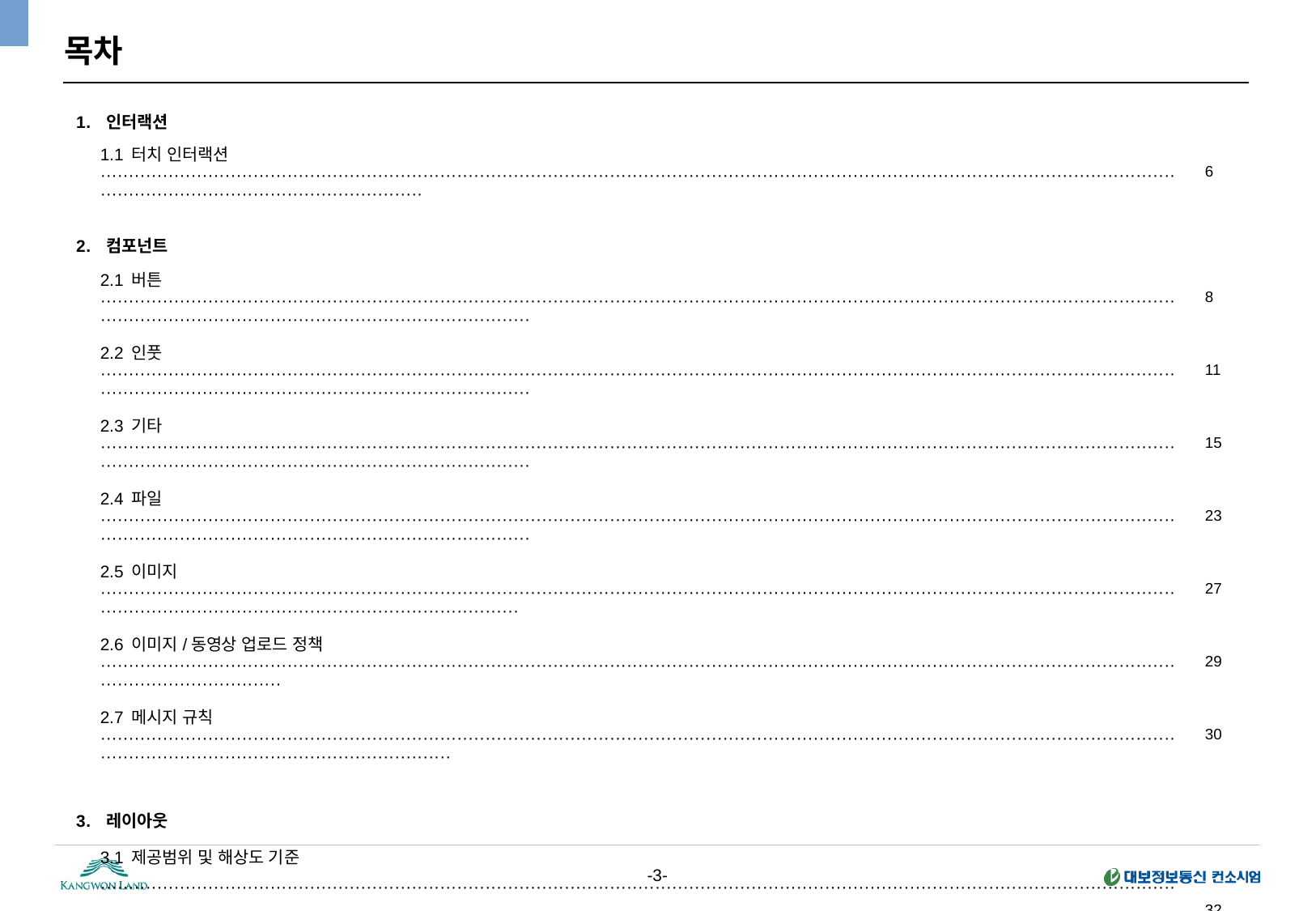

목차
| 인터랙션 |  |
| --- | --- |
| 1.1 터치 인터랙션 ······················································································································································································································································· | 6 |
| 컴포넌트 |  |
| 2.1 버튼 ·········································································································································································································································································· | 8 |
| 2.2 인풋 ·········································································································································································································································································· | 11 |
| 2.3 기타 ·········································································································································································································································································· | 15 |
| 2.4 파일 ·········································································································································································································································································· | 23 |
| 2.5 이미지········································································································································································································································································ | 27 |
| 2.6 이미지/동영상 업로드 정책 ······························································································································································································································ | 29 |
| 2.7 메시지 규칙 ···························································································································································································································································· | 30 |
| 레이아웃 3.1 제공범위 및 해상도 기준 ·································································································································································································································· | 32 |
| 3.2 레이아웃 ·································································································································································································································································· | 35 |
| 3.3 메뉴 ·········································································································································································································································································· | 39 |
| 3.4 하단 바 (버튼 탭 영역) ······································································································································································································································· | 43 |
| 3.5 화면 내 스크롤 내비게이션 ······························································································································································································································ | 44 |
| 3.6 콘텐츠 구성 ···························································································································································································································································· | 46 |
| 3.7 화면 내 목록 호출 ·············································································································································································································································· | 51 |
| 3.8 이전 화면 시나리오 (Back Scenario) ············································································································································································································ | 54 |
| 3.9 가로 레이아웃 ······················································································································································································································································· | 56 |
| 3.10 태블릿 레이아웃 ················································································································································································································································ | 58 |